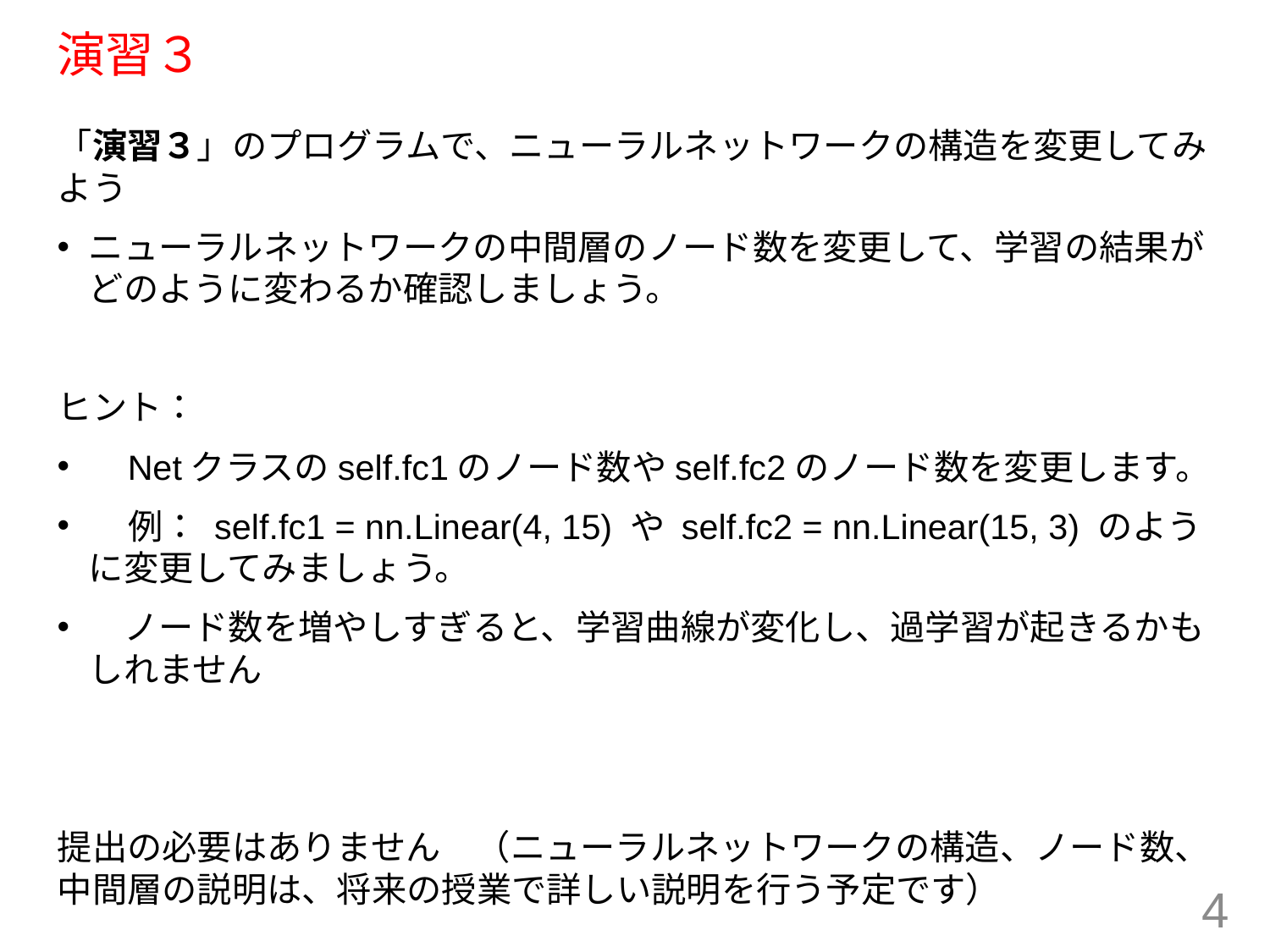

# 演習３
「演習３」のプログラムで、ニューラルネットワークの構造を変更してみよう
ニューラルネットワークの中間層のノード数を変更して、学習の結果がどのように変わるか確認しましょう。

ヒント：
    Netクラスのself.fc1のノード数やself.fc2のノード数を変更します。
    例： self.fc1 = nn.Linear(4, 15) や self.fc2 = nn.Linear(15, 3) のように変更してみましょう。
　ノード数を増やしすぎると、学習曲線が変化し、過学習が起きるかもしれません

提出の必要はありません　（ニューラルネットワークの構造、ノード数、中間層の説明は、将来の授業で詳しい説明を行う予定です）
4